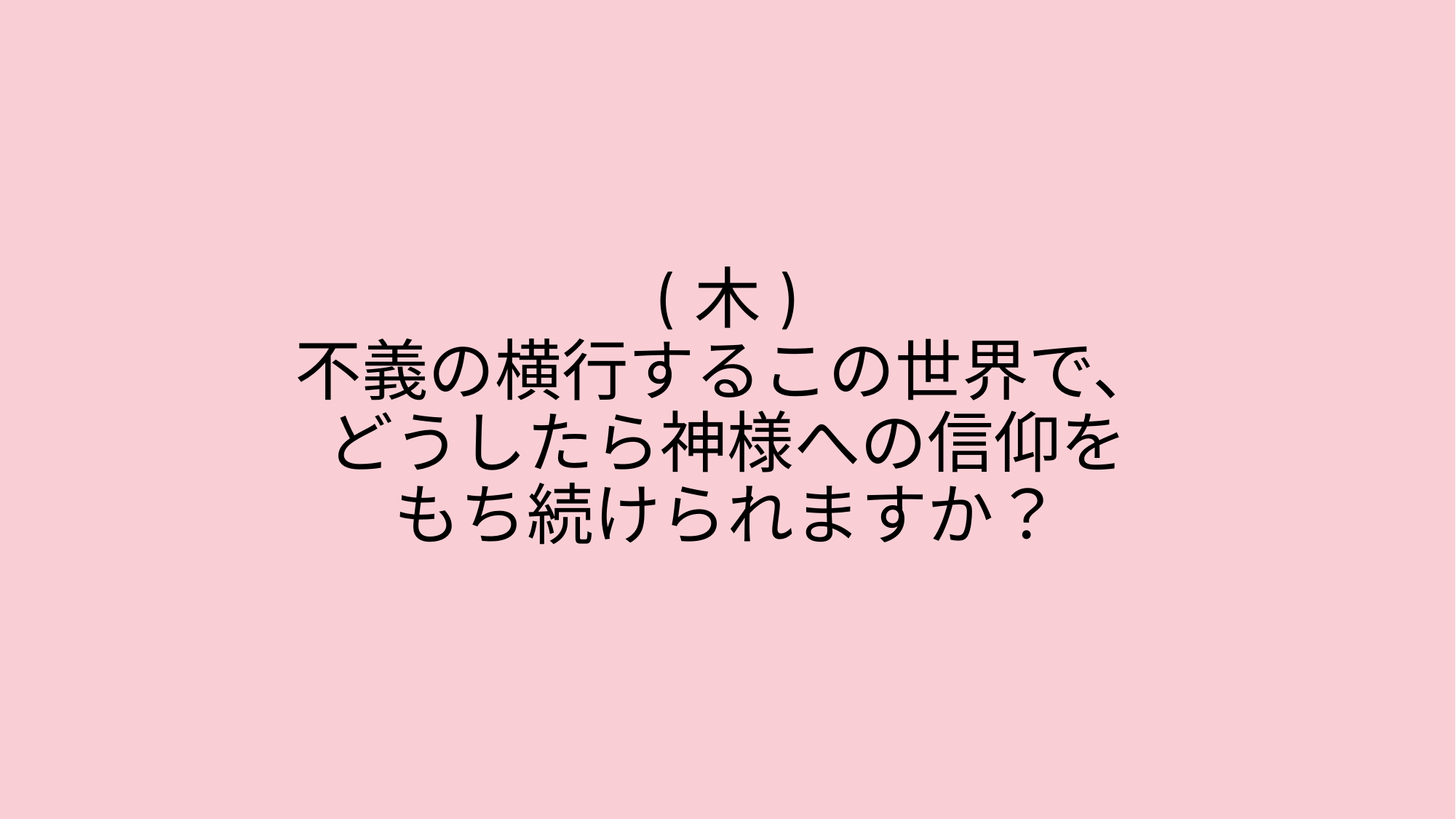

# (木) 不義の横行するこの世界で、 どうしたら神様への信仰を もち続けられますか？